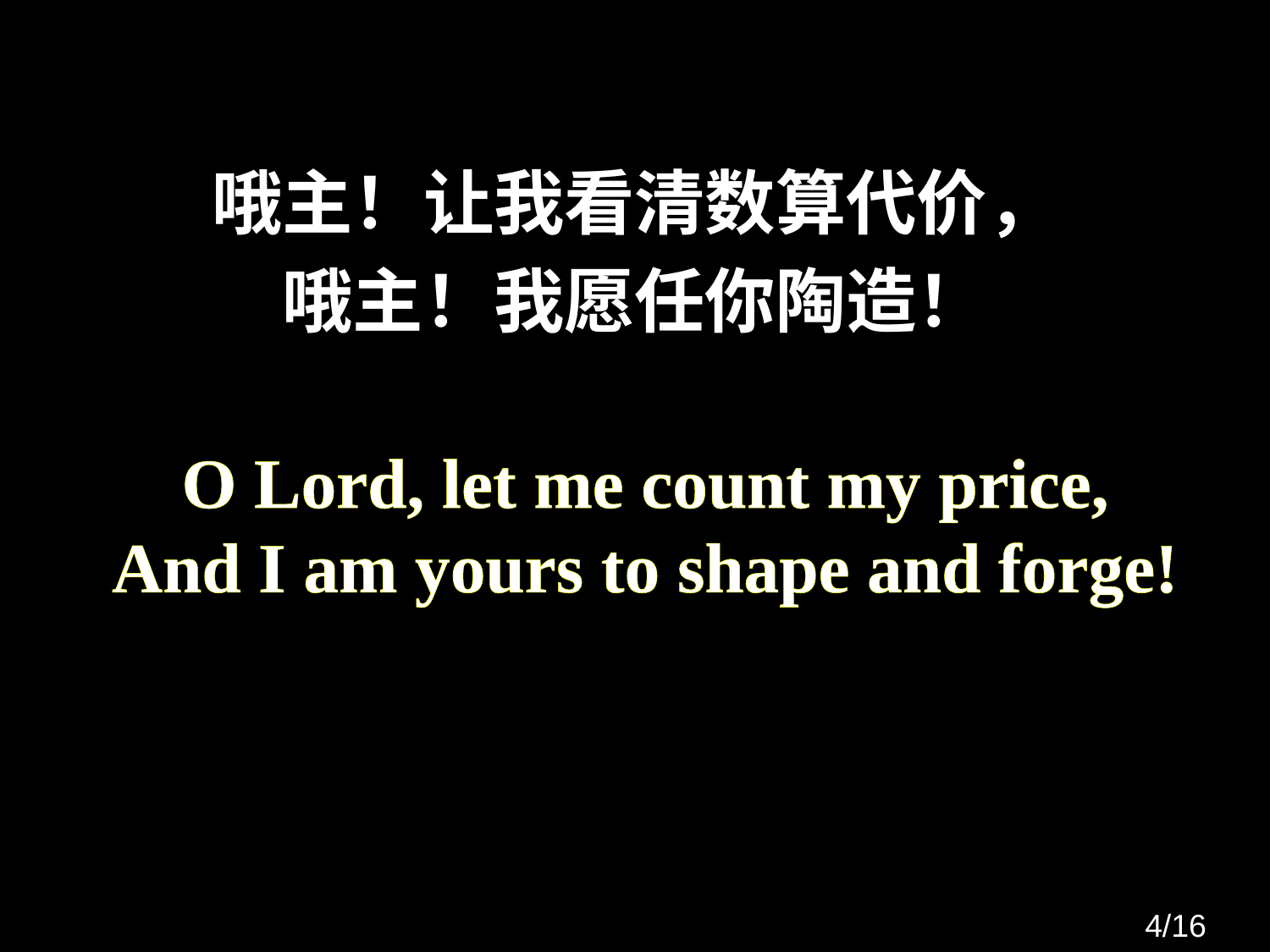

哦主！让我看清数算代价，
哦主！我愿任你陶造！

O Lord, let me count my price,
And I am yours to shape and forge!
4/16